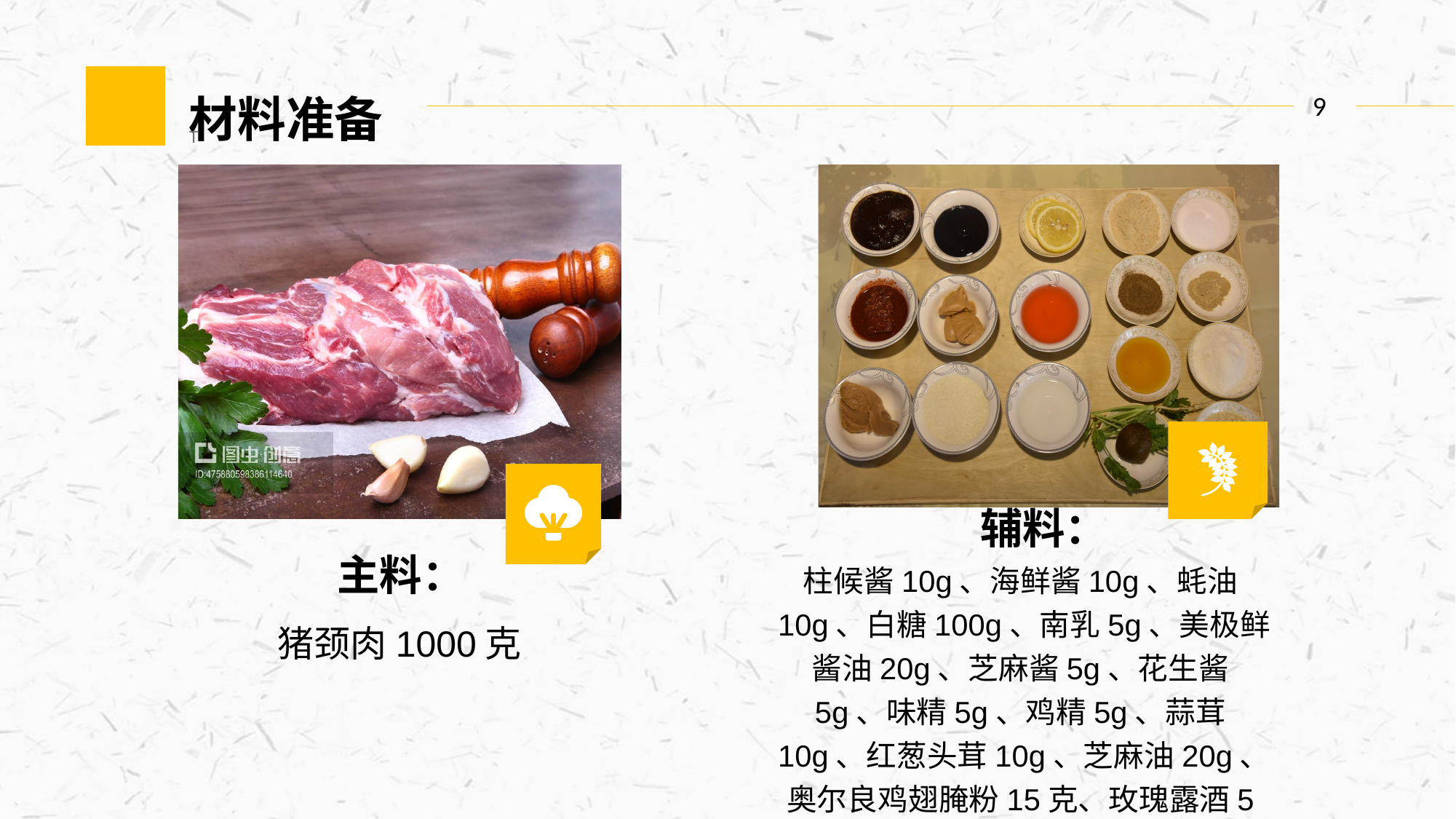

材料准备
T
9

辅料：
柱候酱10g、海鲜酱10g、蚝油10g、白糖100g、南乳5g、美极鲜酱油20g、芝麻酱5g、花生酱5g、味精5g、鸡精5g、蒜茸10g、红葱头茸10g、芝麻油20g、奥尔良鸡翅腌粉15克、玫瑰露酒5克、麦芽糖200克。
主料：
猪颈肉1000克